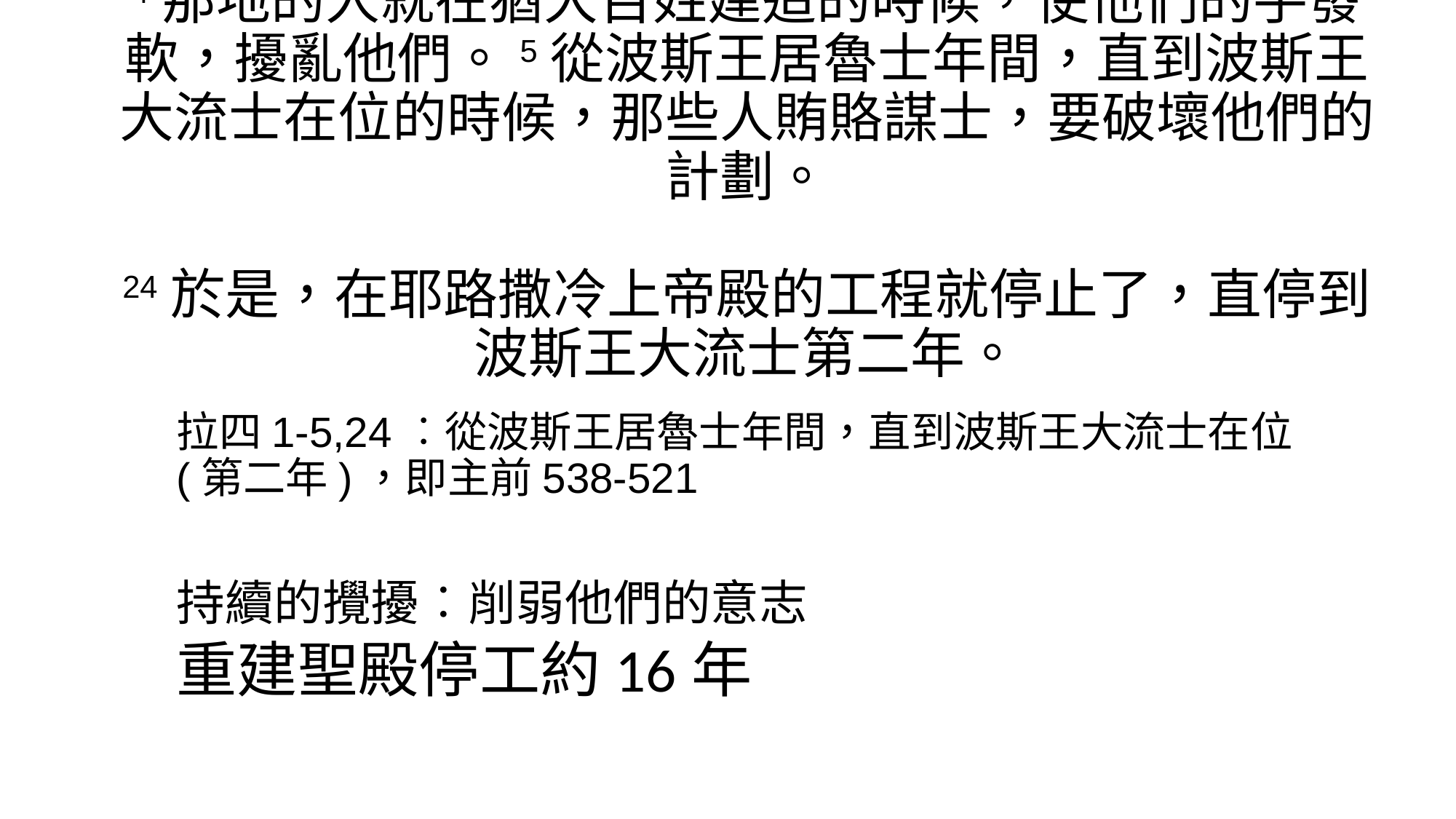

# 4那地的人就在猶大百姓建造的時候，使他們的手發軟，擾亂他們。5從波斯王居魯士年間，直到波斯王大流士在位的時候，那些人賄賂謀士，要破壞他們的計劃。 24於是，在耶路撒冷上帝殿的工程就停止了，直停到波斯王大流士第二年。
拉四1-5,24︰從波斯王居魯士年間，直到波斯王大流士在位(第二年)，即主前538-521

持續的攪擾︰削弱他們的意志
重建聖殿停工約16年